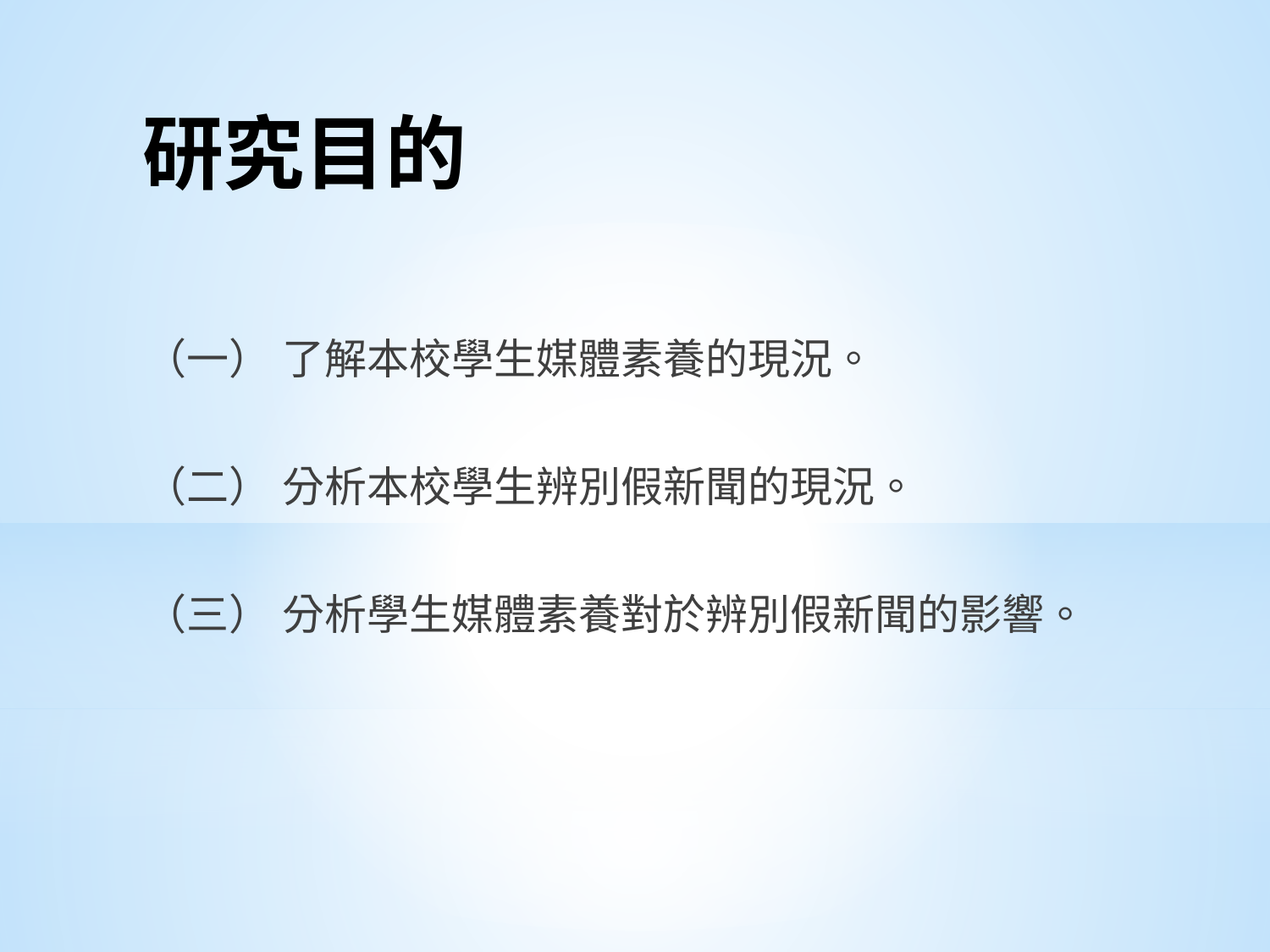

# 研究目的
（一） 了解本校學生媒體素養的現況。

（二） 分析本校學生辨別假新聞的現況。

（三） 分析學生媒體素養對於辨別假新聞的影響。